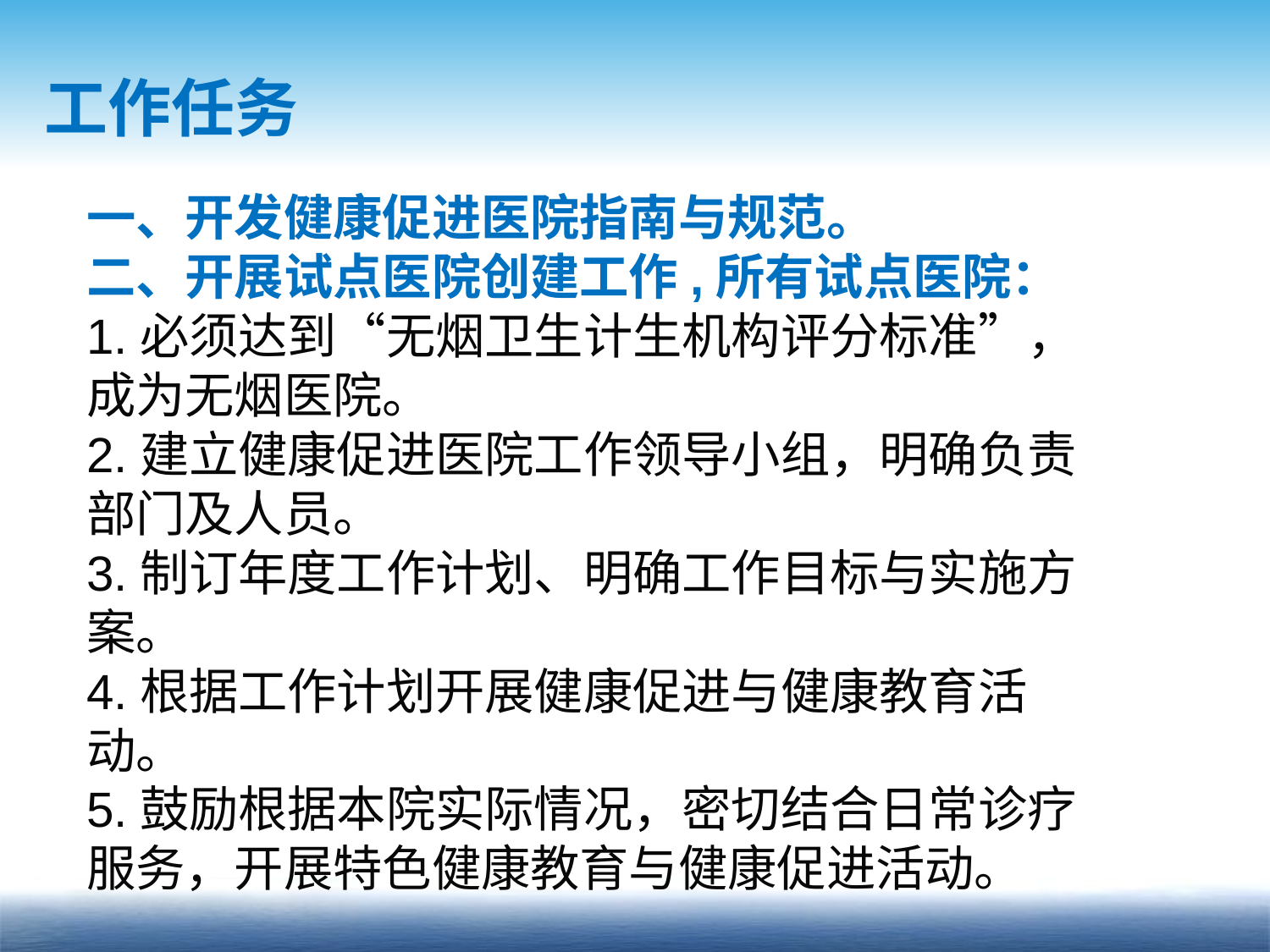

# 工作任务
一、开发健康促进医院指南与规范。
二、开展试点医院创建工作,所有试点医院：
1.必须达到“无烟卫生计生机构评分标准”，成为无烟医院。
2.建立健康促进医院工作领导小组，明确负责部门及人员。
3.制订年度工作计划、明确工作目标与实施方案。
4.根据工作计划开展健康促进与健康教育活动。
5.鼓励根据本院实际情况，密切结合日常诊疗服务，开展特色健康教育与健康促进活动。